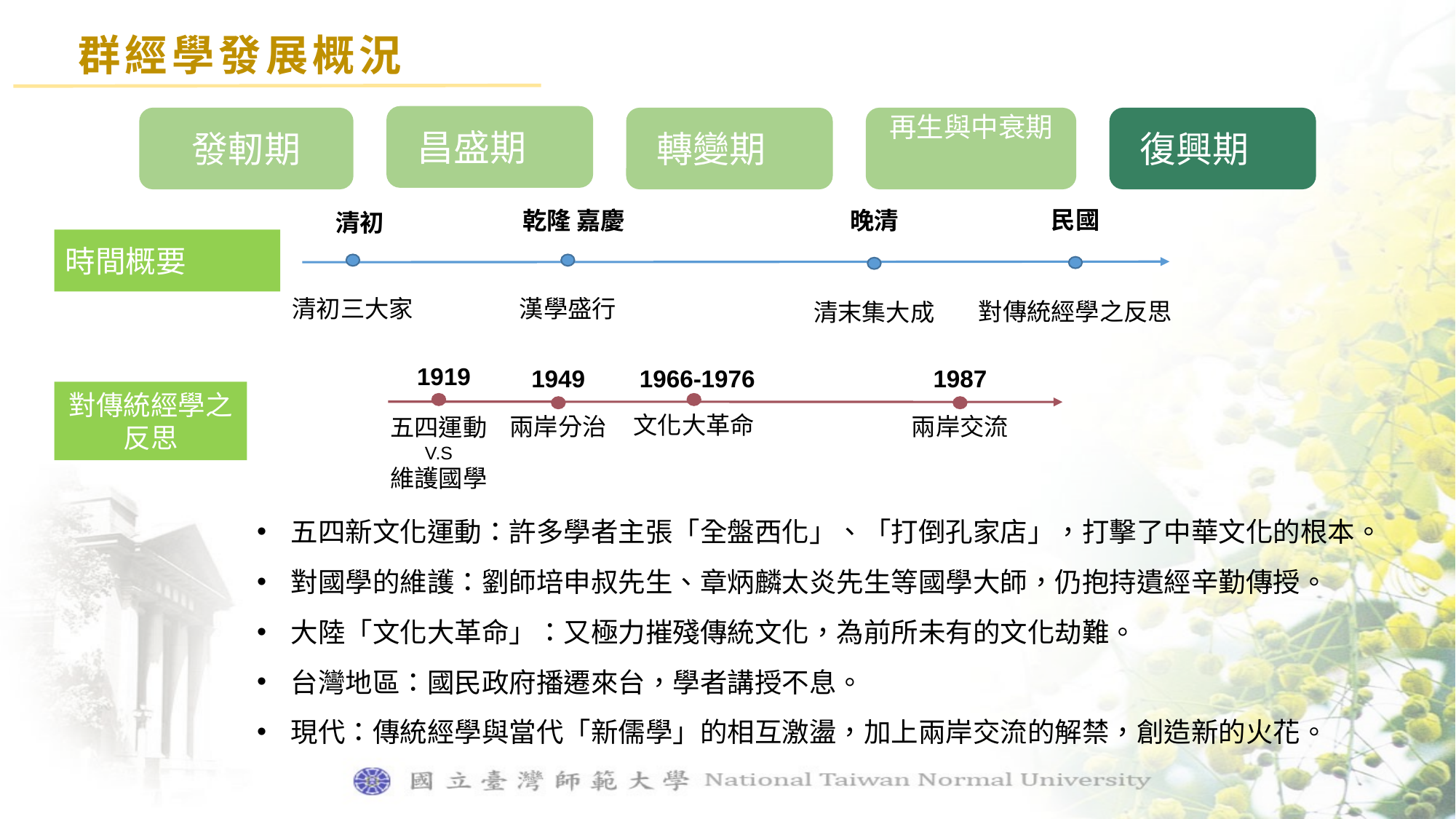

群經學發展概況
昌盛期
發軔期
轉變期
再生與中衰期
復興期
民國
 乾隆 嘉慶
晚清
 清初
時間概要

漢學盛行
清初三大家
對傳統經學之反思
清末集大成
 1919
1949
1987
 1966-1976

文化大革命
兩岸分治
兩岸交流
五四運動
V.S
維護國學
對傳統經學之反思
五四新文化運動：許多學者主張「全盤西化」、「打倒孔家店」，打擊了中華文化的根本。
對國學的維護：劉師培申叔先生、章炳麟太炎先生等國學大師，仍抱持遺經辛勤傳授。
大陸「文化大革命」：又極力摧殘傳統文化，為前所未有的文化劫難。
台灣地區：國民政府播遷來台，學者講授不息。
現代：傳統經學與當代「新儒學」的相互激盪，加上兩岸交流的解禁，創造新的火花。